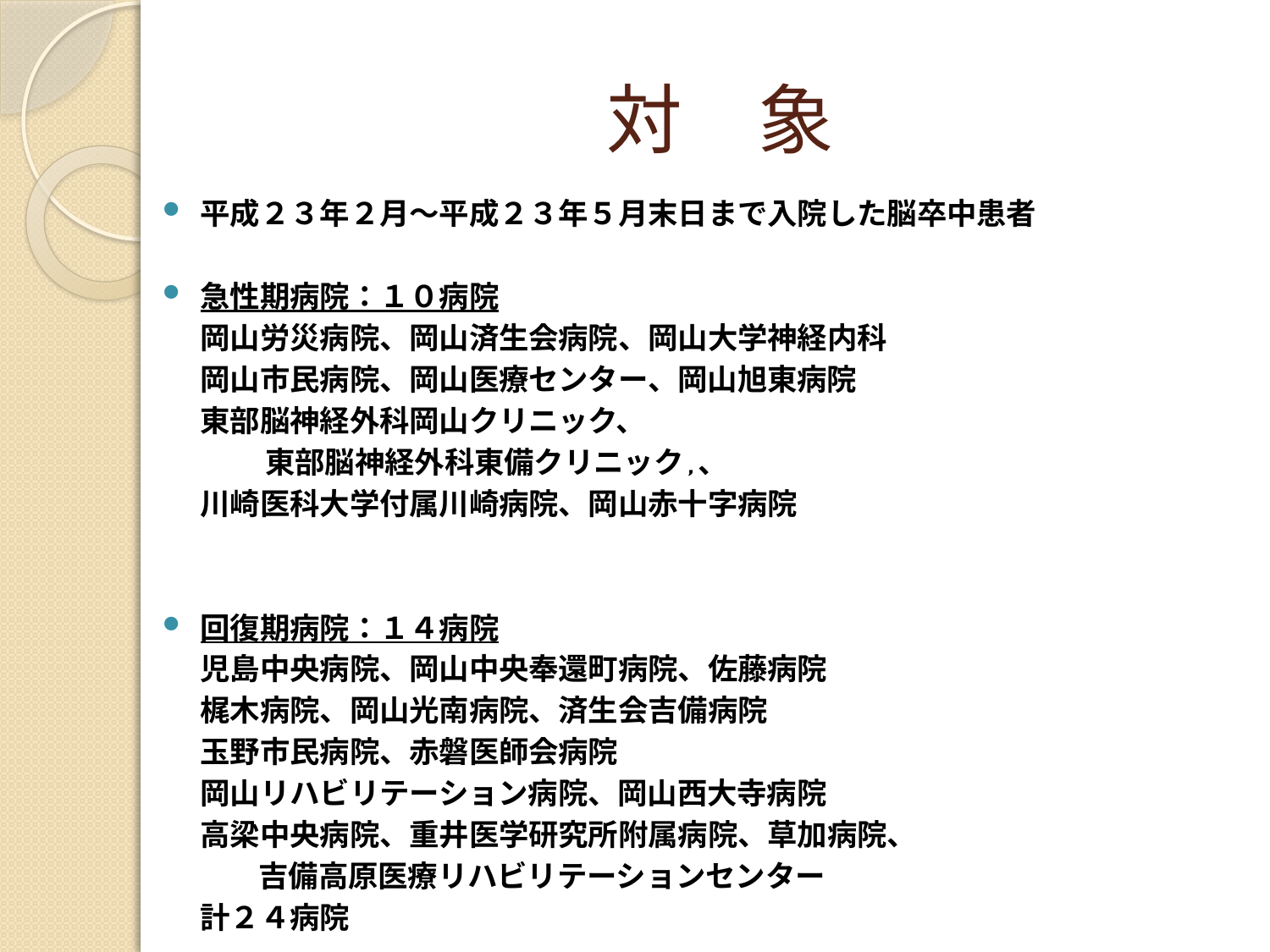

# 対　象
平成２３年２月～平成２３年５月末日まで入院した脳卒中患者

急性期病院：１０病院
		岡山労災病院、岡山済生会病院、岡山大学神経内科
		岡山市民病院、岡山医療センター、岡山旭東病院
		東部脳神経外科岡山クリニック、
　　　  東部脳神経外科東備クリニック,、
		川崎医科大学付属川崎病院、岡山赤十字病院

回復期病院：１４病院
		児島中央病院、岡山中央奉還町病院、佐藤病院
		梶木病院、岡山光南病院、済生会吉備病院
		玉野市民病院、赤磐医師会病院
		岡山リハビリテーション病院、岡山西大寺病院
		高梁中央病院、重井医学研究所附属病院、草加病院、
　　　 吉備高原医療リハビリテーションセンター
						計２４病院